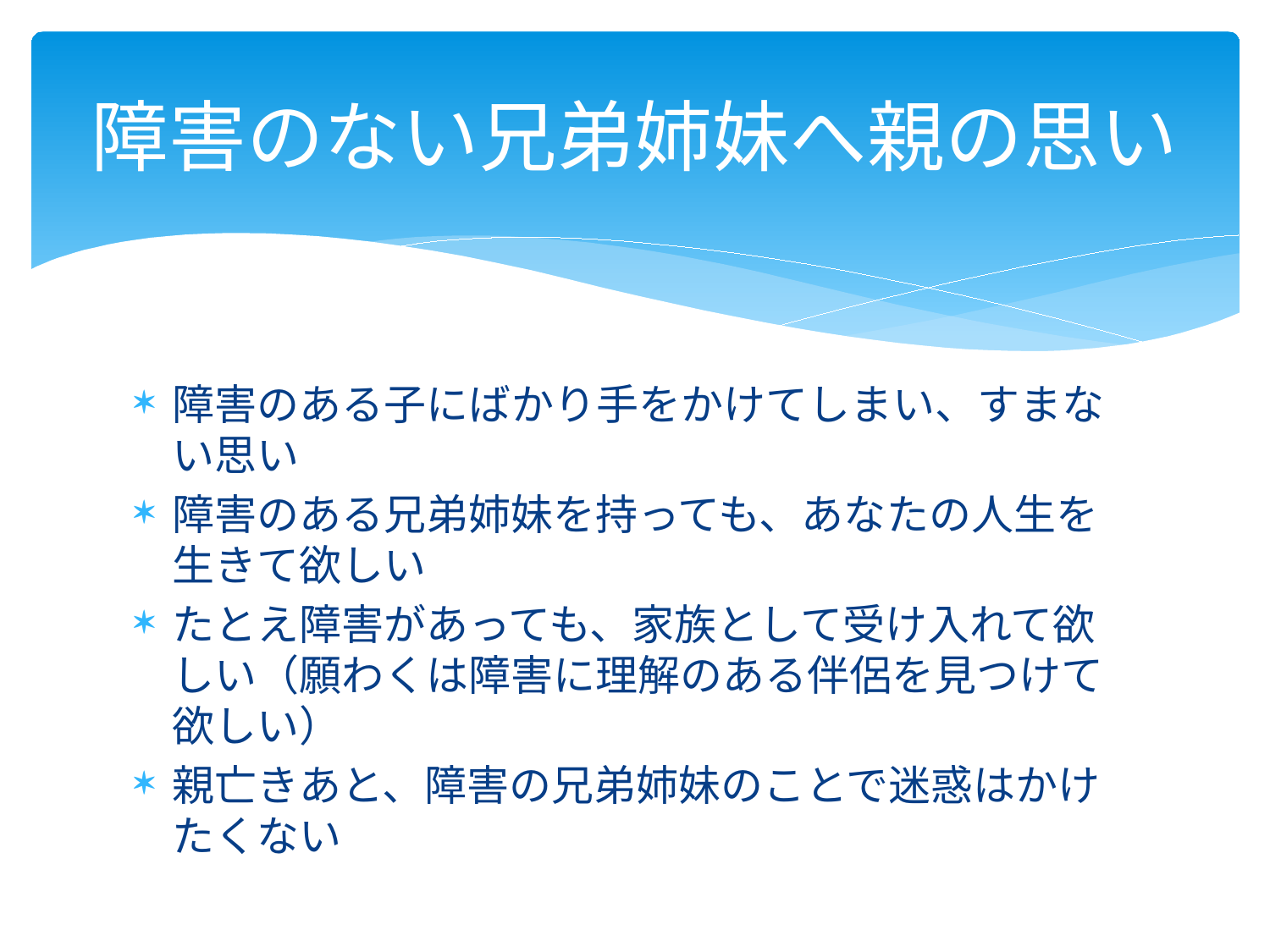

# 障害のない兄弟姉妹へ親の思い
障害のある子にばかり手をかけてしまい、すまない思い
障害のある兄弟姉妹を持っても、あなたの人生を生きて欲しい
たとえ障害があっても、家族として受け入れて欲しい（願わくは障害に理解のある伴侶を見つけて欲しい）
親亡きあと、障害の兄弟姉妹のことで迷惑はかけたくない